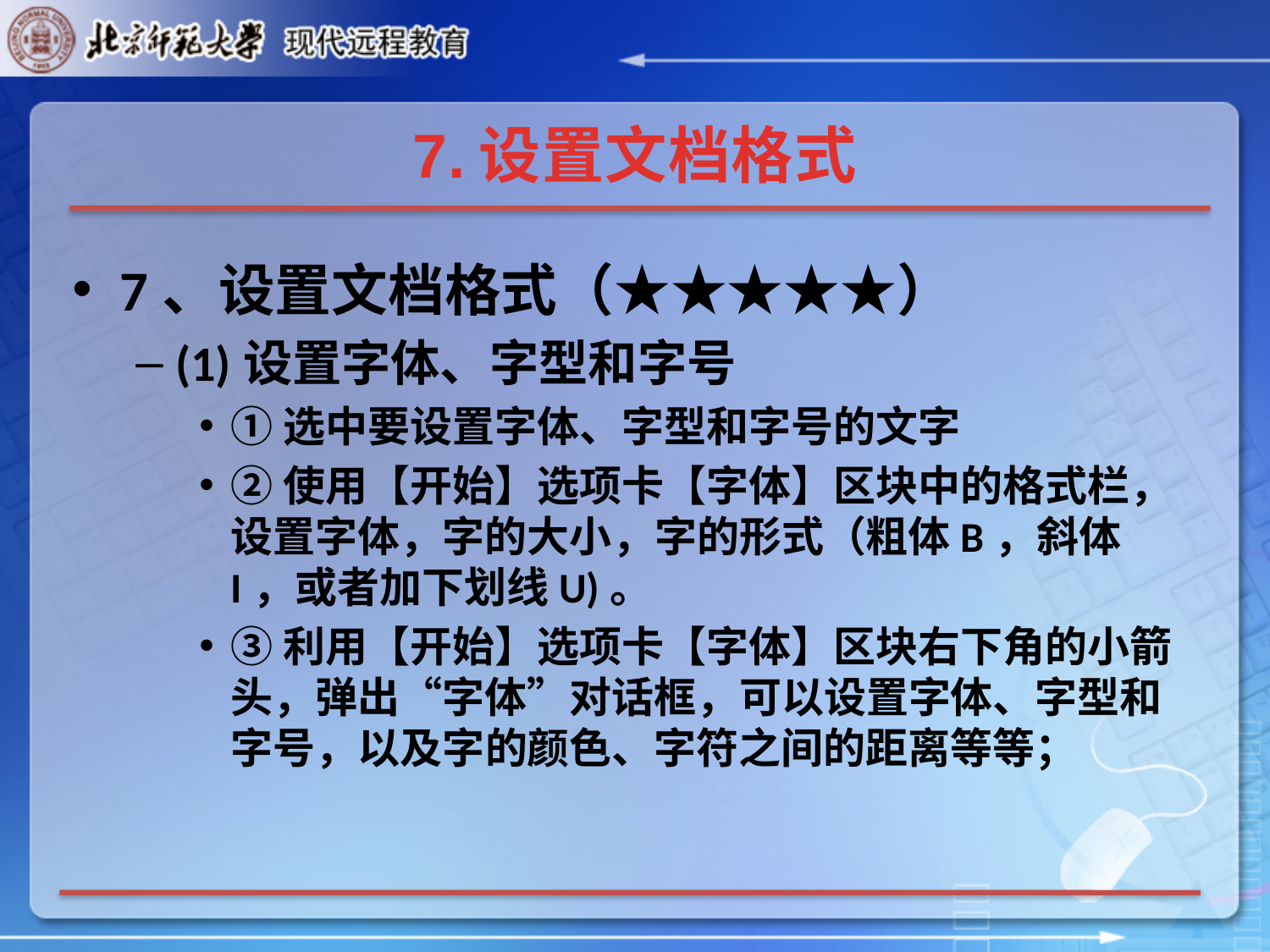

# 7.设置文档格式
7、设置文档格式（★★★★★）
(1)设置字体、字型和字号
①选中要设置字体、字型和字号的文字
②使用【开始】选项卡【字体】区块中的格式栏，设置字体，字的大小，字的形式（粗体B，斜体I，或者加下划线U)。
③利用【开始】选项卡【字体】区块右下角的小箭头，弹出“字体”对话框，可以设置字体、字型和字号，以及字的颜色、字符之间的距离等等；